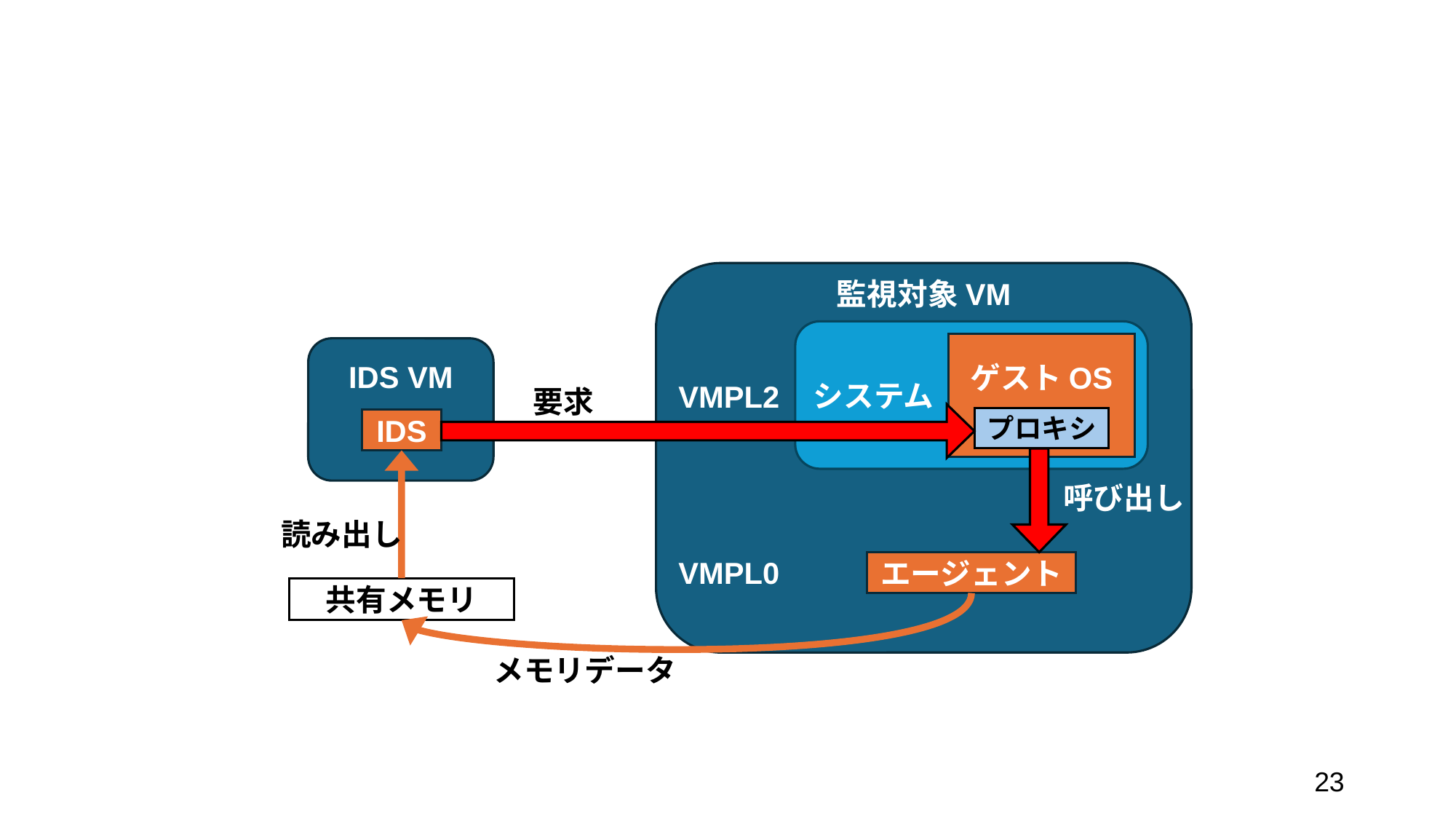

監視対象VM
システム
ゲストOS

IDS VM
VMPL2
要求
プロキシ
IDS

呼び出し
読み出し
VMPL0
エージェント
共有メモリ
メモリデータ
23